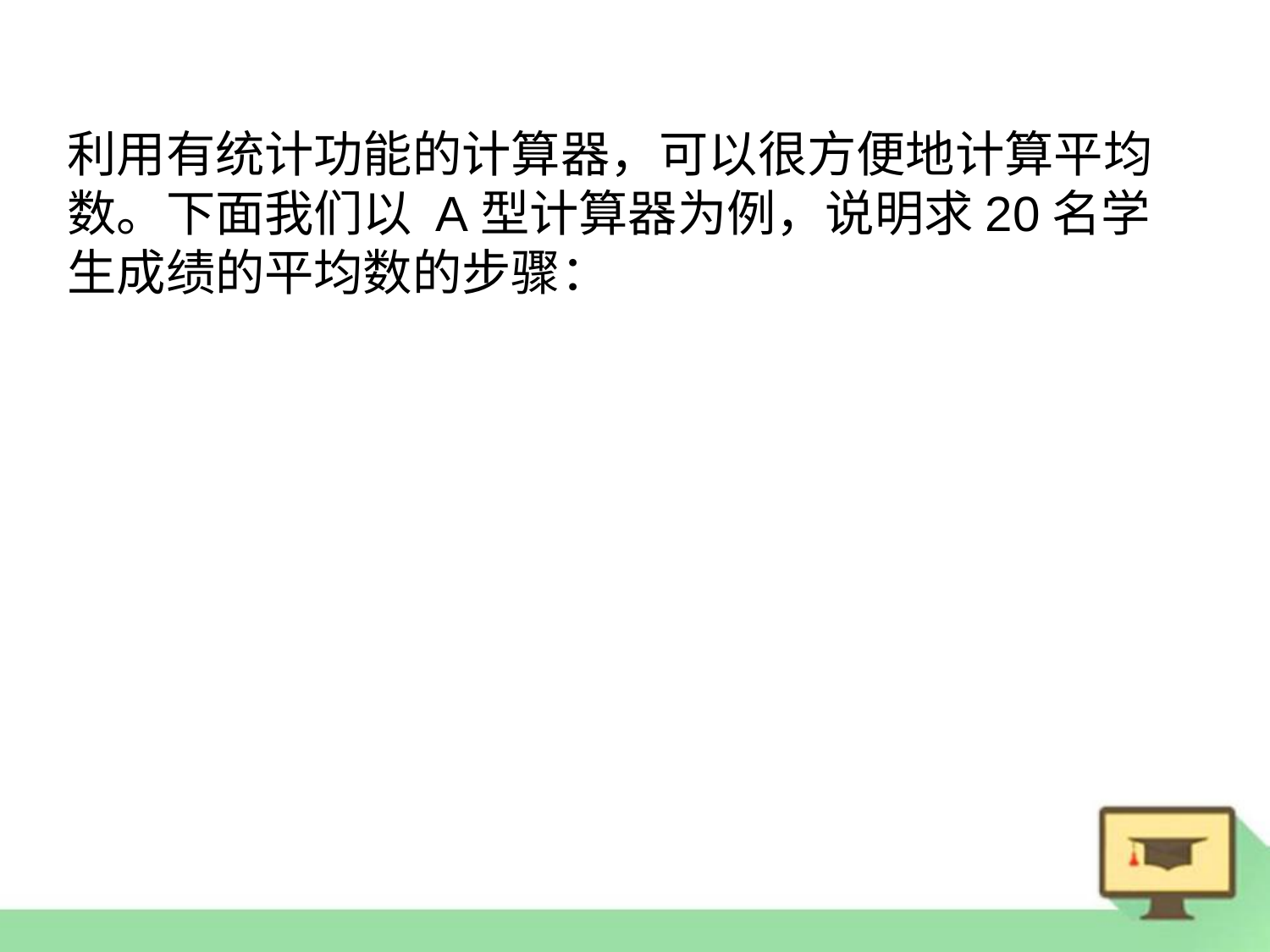

利用有统计功能的计算器，可以很方便地计算平均数。下面我们以 A型计算器为例，说明求20名学生成绩的平均数的步骤：